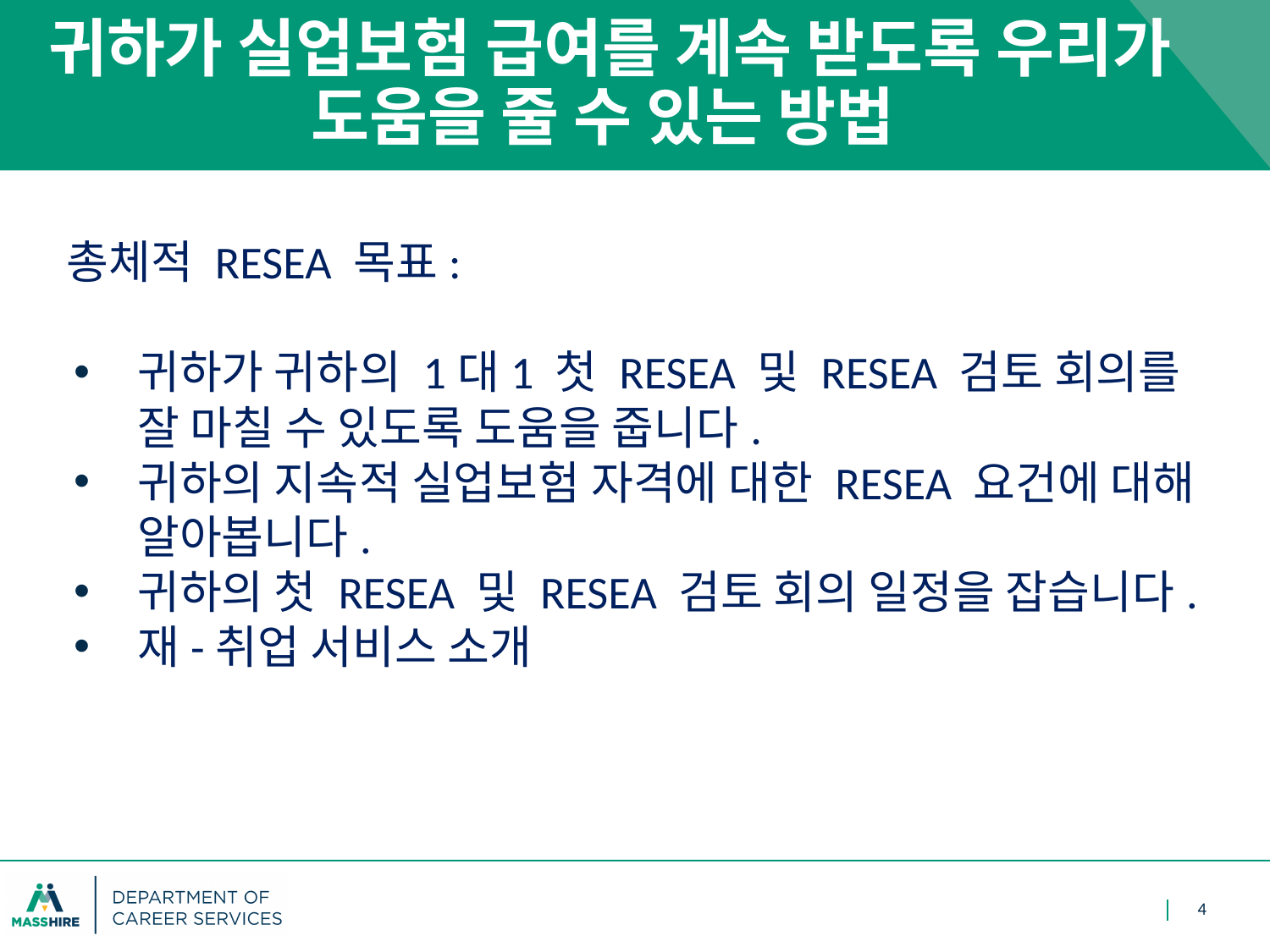

# 귀하가 실업보험 급여를 계속 받도록 우리가 도움을 줄 수 있는 방법
총체적 RESEA 목표:

귀하가 귀하의 1대1 첫 RESEA 및 RESEA 검토 회의를 잘 마칠 수 있도록 도움을 줍니다.
귀하의 지속적 실업보험 자격에 대한 RESEA 요건에 대해 알아봅니다.
귀하의 첫 RESEA 및 RESEA 검토 회의 일정을 잡습니다.
재-취업 서비스 소개
4